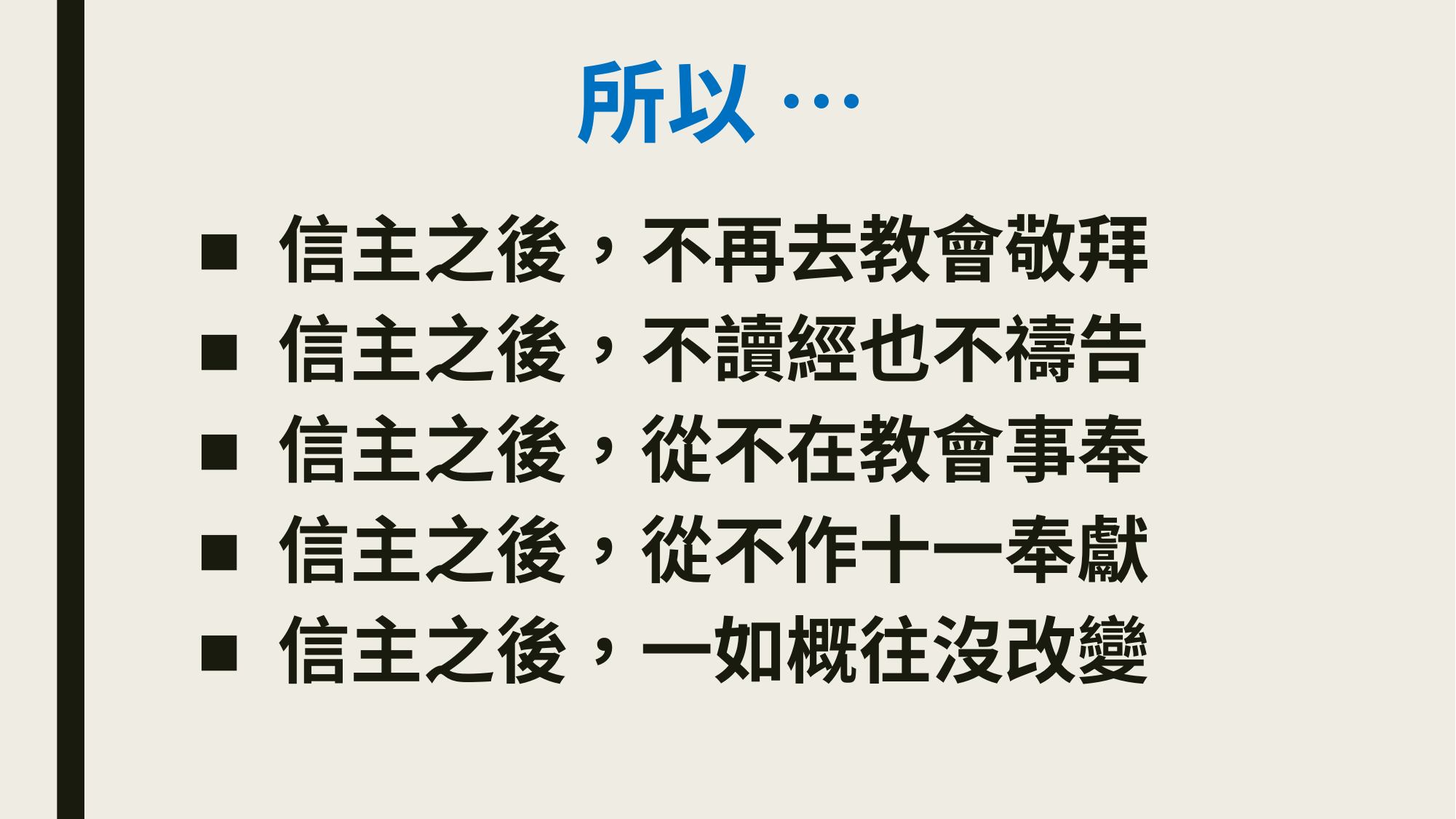

# 所以 …
 信主之後，不再去教會敬拜
 信主之後，不讀經也不禱告
 信主之後，從不在教會事奉
 信主之後，從不作十一奉獻
 信主之後，一如概往沒改變